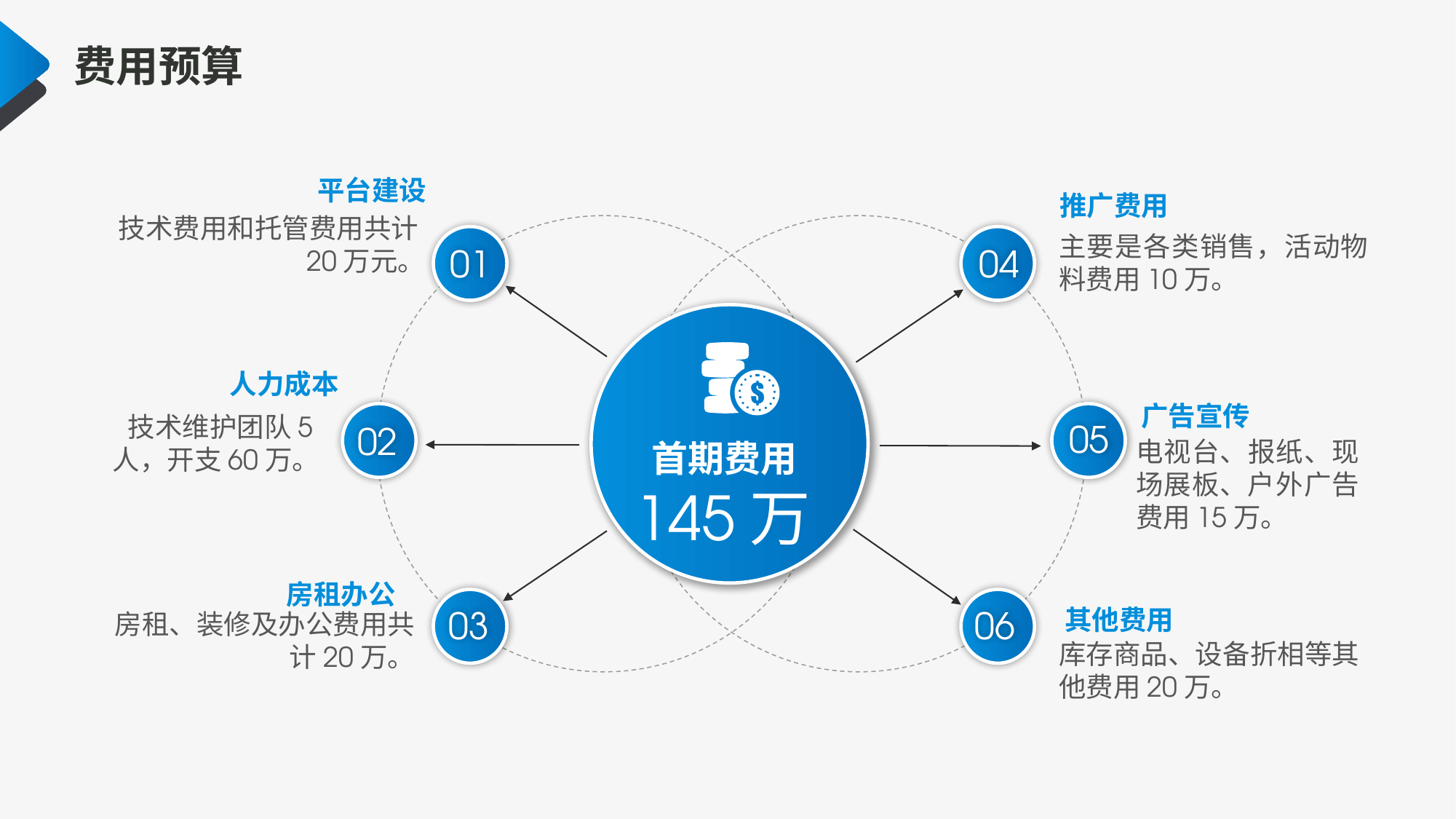

费用预算

平台建设
推广费用
技术费用和托管费用共计20万元。

主要是各类销售，活动物料费用10万。

01

04

人力成本
广告宣传

02

05
技术维护团队5人，开支60万。
电视台、报纸、现场展板、户外广告费用15万。
首期费用

145万

房租办公

03

06
其他费用
房租、装修及办公费用共计20万。
库存商品、设备折相等其他费用20万。